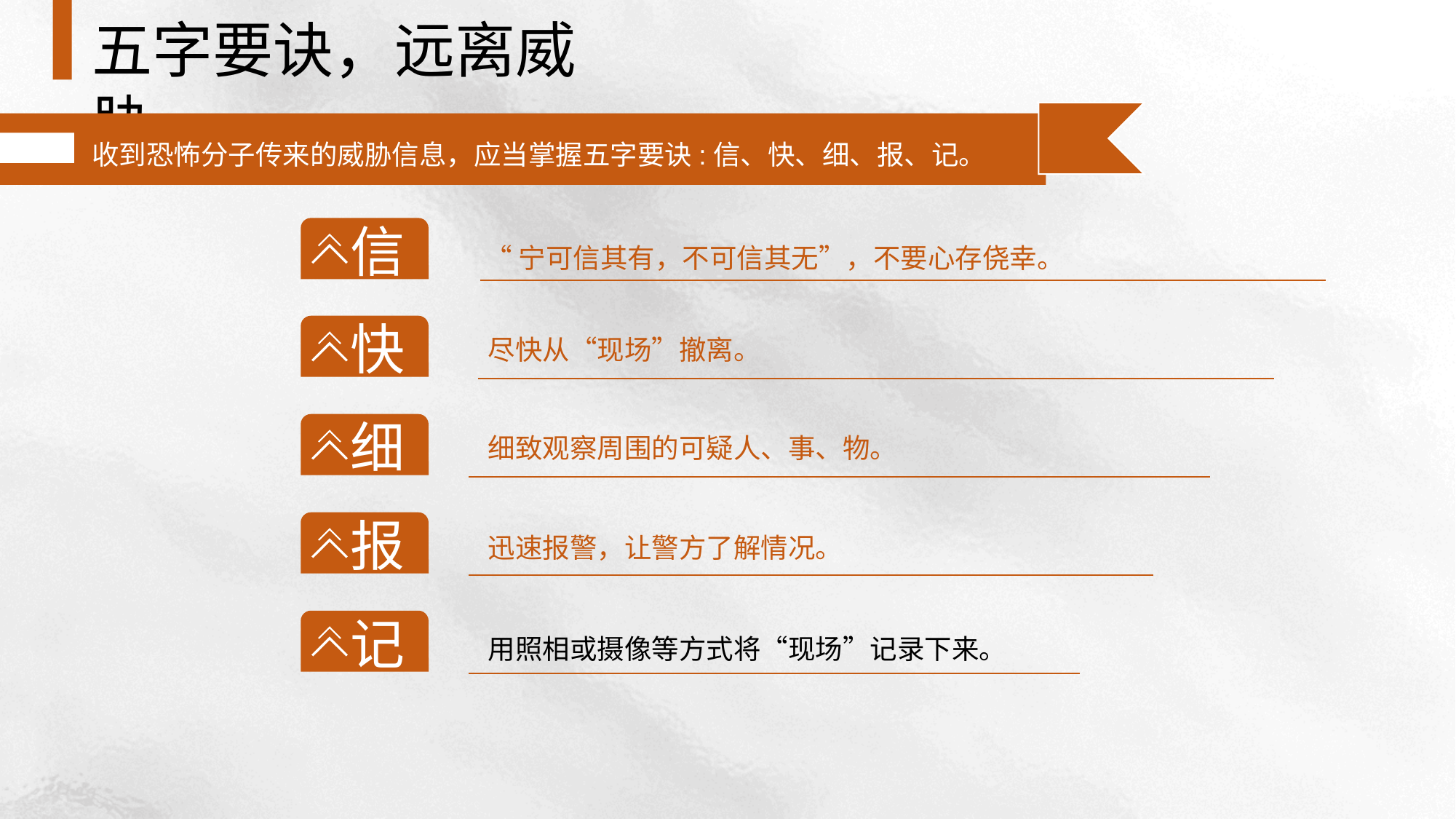

五字要诀，远离威胁

收到恐怖分子传来的威胁信息，应当掌握五字要诀:信、快、细、报、记。

 信

“宁可信其有，不可信其无”，不要心存侥幸。
 快

尽快从“现场”撤离。
 细

细致观察周围的可疑人、事、物。
 报

迅速报警，让警方了解情况。
 记

用照相或摄像等方式将“现场”记录下来。